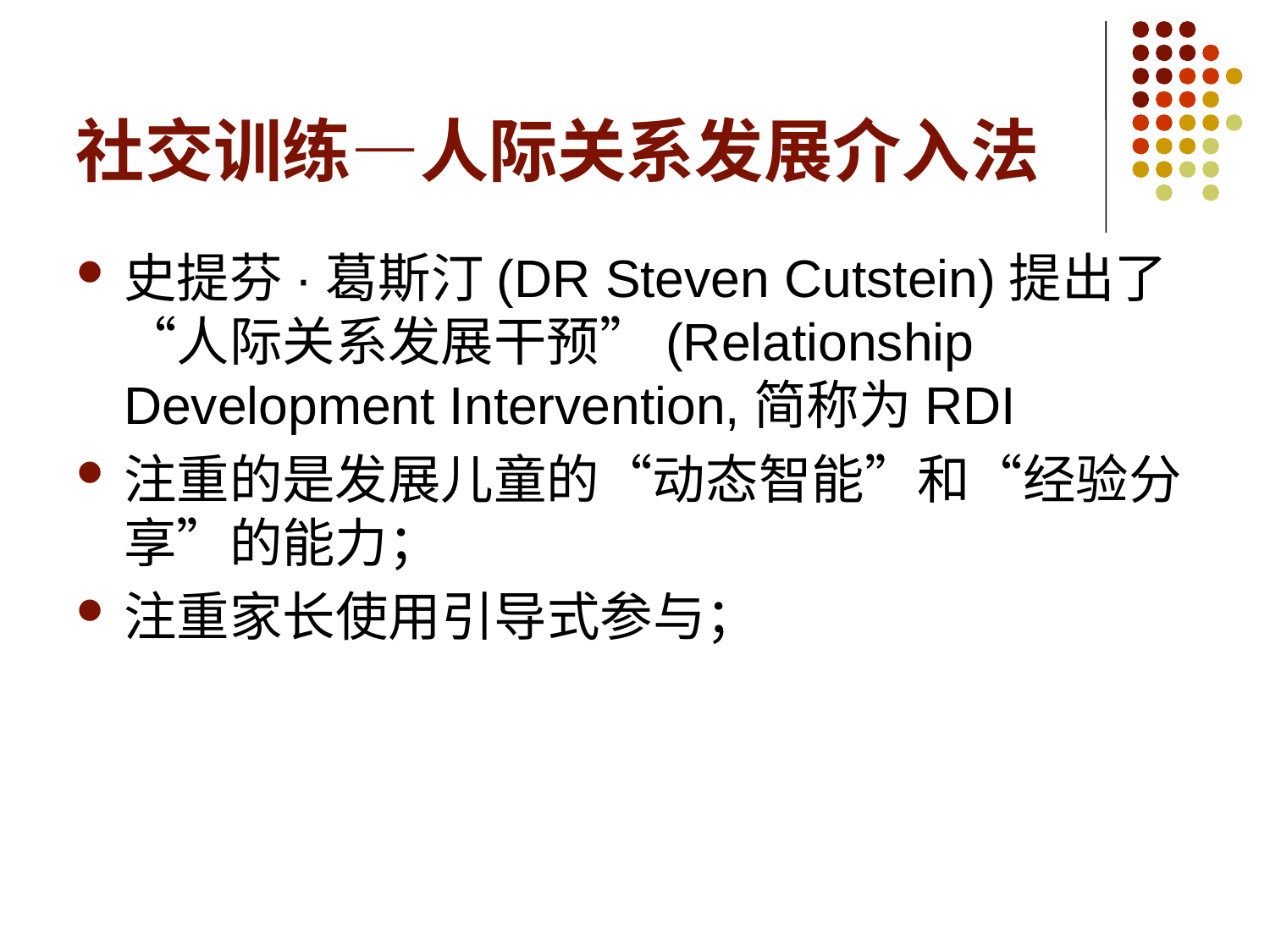

# 社交训练—人际关系发展介入法
史提芬·葛斯汀(DR Steven Cutstein)提出了“人际关系发展干预”(Relationship Development Intervention,简称为RDI
注重的是发展儿童的“动态智能”和“经验分享”的能力；
注重家长使用引导式参与；